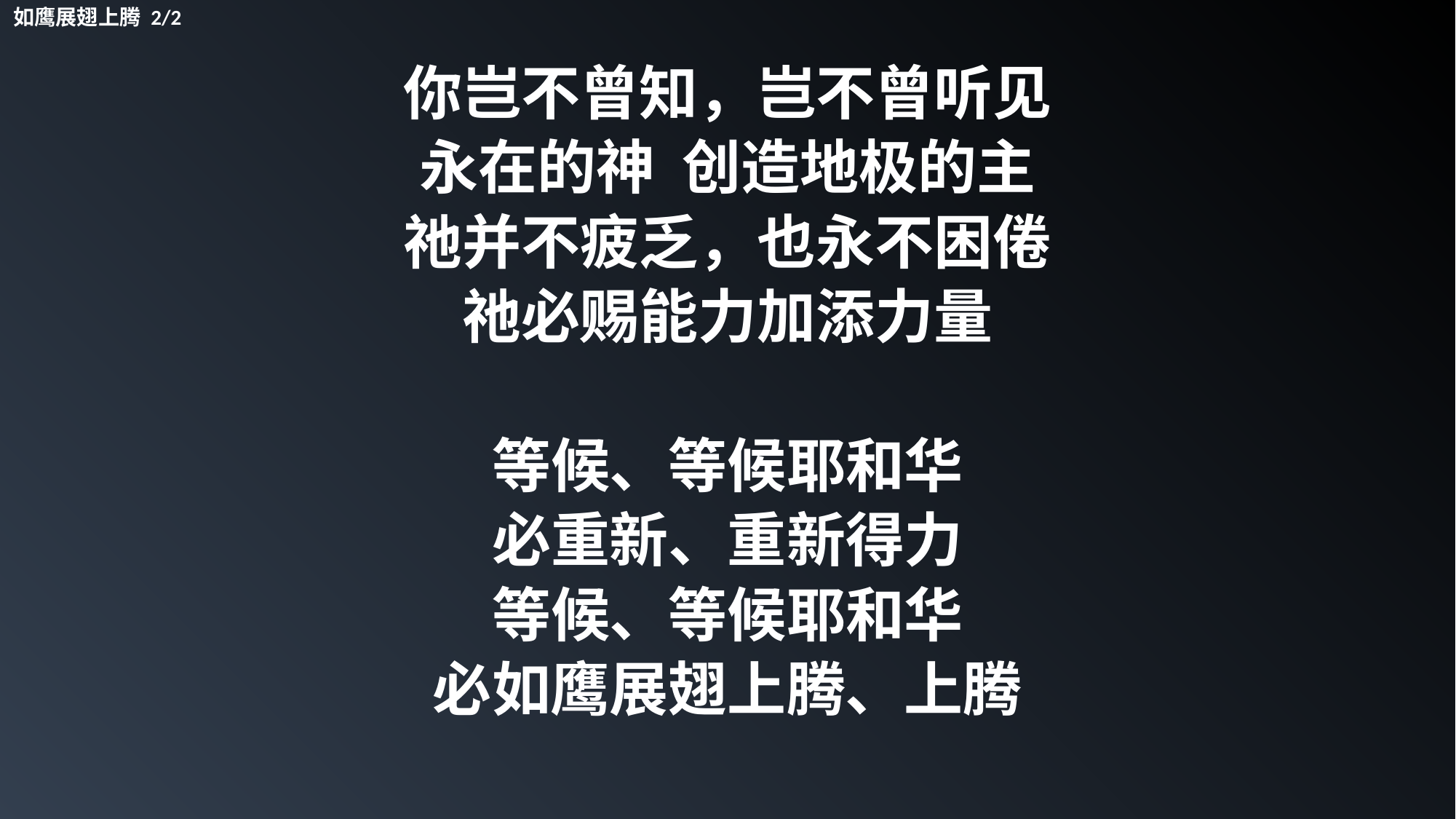

如鹰展翅上腾 2/2
你岂不曾知，岂不曾听见
永在的神  创造地极的主
祂并不疲乏，也永不困倦
祂必赐能力加添力量

等候、等候耶和华
必重新、重新得力
等候、等候耶和华
必如鹰展翅上腾、上腾